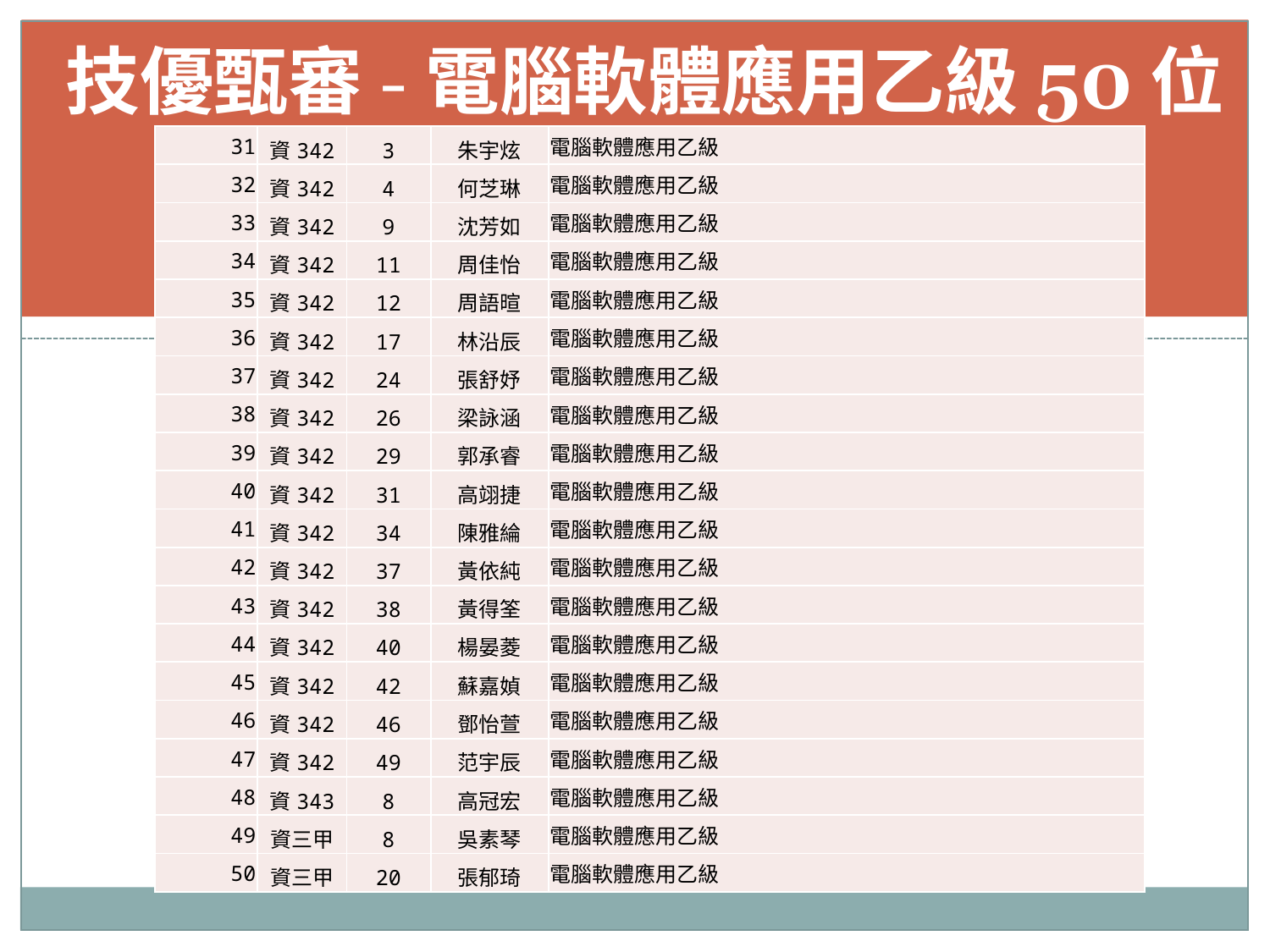

# 技優甄審-電腦軟體應用乙級50位
| 31 | 資342 | 3 | 朱宇炫 | 電腦軟體應用乙級 |
| --- | --- | --- | --- | --- |
| 32 | 資342 | 4 | 何芝琳 | 電腦軟體應用乙級 |
| 33 | 資342 | 9 | 沈芳如 | 電腦軟體應用乙級 |
| 34 | 資342 | 11 | 周佳怡 | 電腦軟體應用乙級 |
| 35 | 資342 | 12 | 周語暄 | 電腦軟體應用乙級 |
| 36 | 資342 | 17 | 林沿辰 | 電腦軟體應用乙級 |
| 37 | 資342 | 24 | 張舒妤 | 電腦軟體應用乙級 |
| 38 | 資342 | 26 | 梁詠涵 | 電腦軟體應用乙級 |
| 39 | 資342 | 29 | 郭承睿 | 電腦軟體應用乙級 |
| 40 | 資342 | 31 | 高翊捷 | 電腦軟體應用乙級 |
| 41 | 資342 | 34 | 陳雅綸 | 電腦軟體應用乙級 |
| 42 | 資342 | 37 | 黃依純 | 電腦軟體應用乙級 |
| 43 | 資342 | 38 | 黃得筌 | 電腦軟體應用乙級 |
| 44 | 資342 | 40 | 楊晏菱 | 電腦軟體應用乙級 |
| 45 | 資342 | 42 | 蘇嘉媜 | 電腦軟體應用乙級 |
| 46 | 資342 | 46 | 鄧怡萱 | 電腦軟體應用乙級 |
| 47 | 資342 | 49 | 范宇辰 | 電腦軟體應用乙級 |
| 48 | 資343 | 8 | 高冠宏 | 電腦軟體應用乙級 |
| 49 | 資三甲 | 8 | 吳素琴 | 電腦軟體應用乙級 |
| 50 | 資三甲 | 20 | 張郁琦 | 電腦軟體應用乙級 |